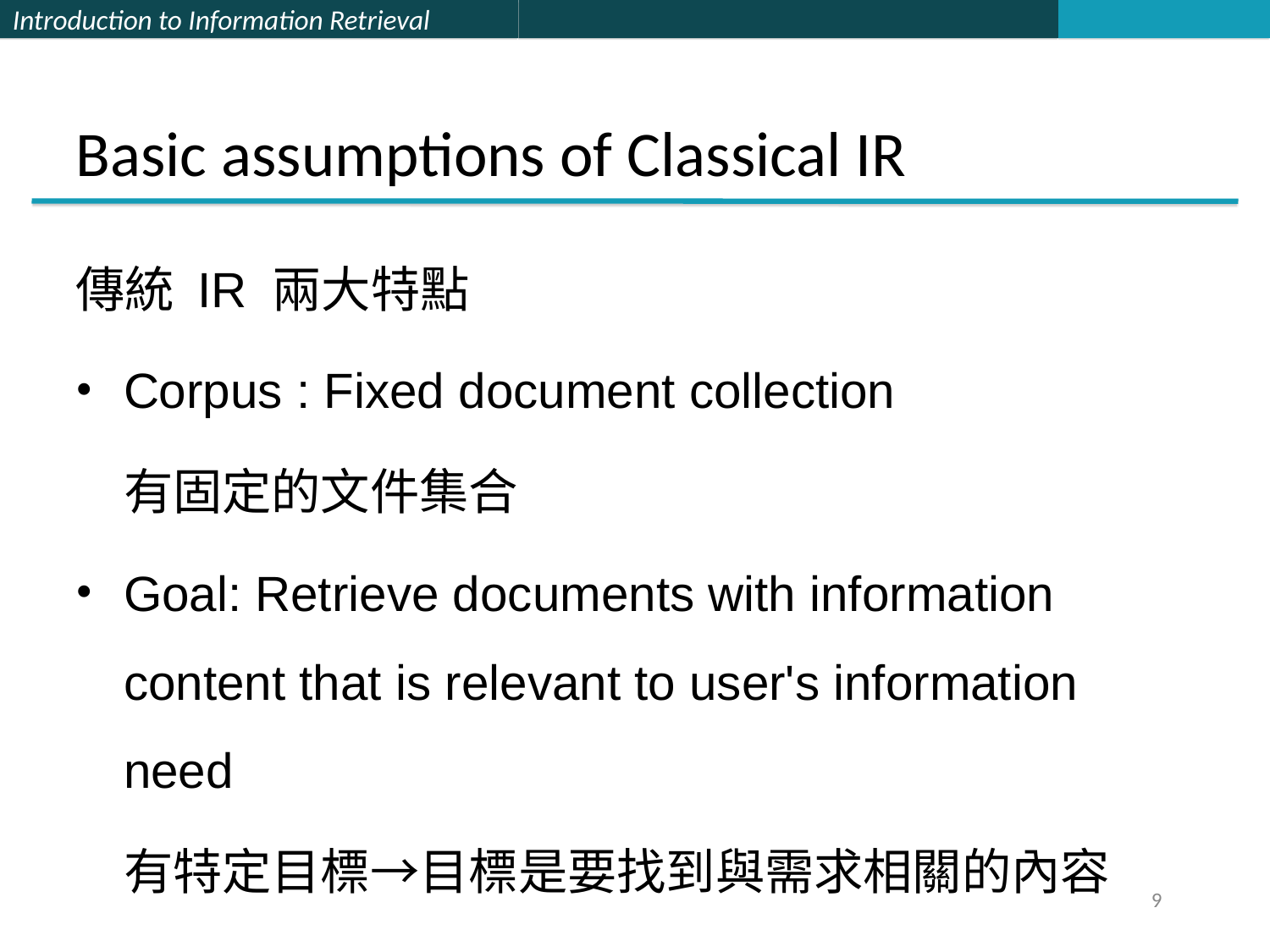

# Basic assumptions of Classical IR
傳統 IR 兩大特點
Corpus : Fixed document collection
	有固定的文件集合
Goal: Retrieve documents with information content that is relevant to user's information need
	有特定目標→目標是要找到與需求相關的內容
9